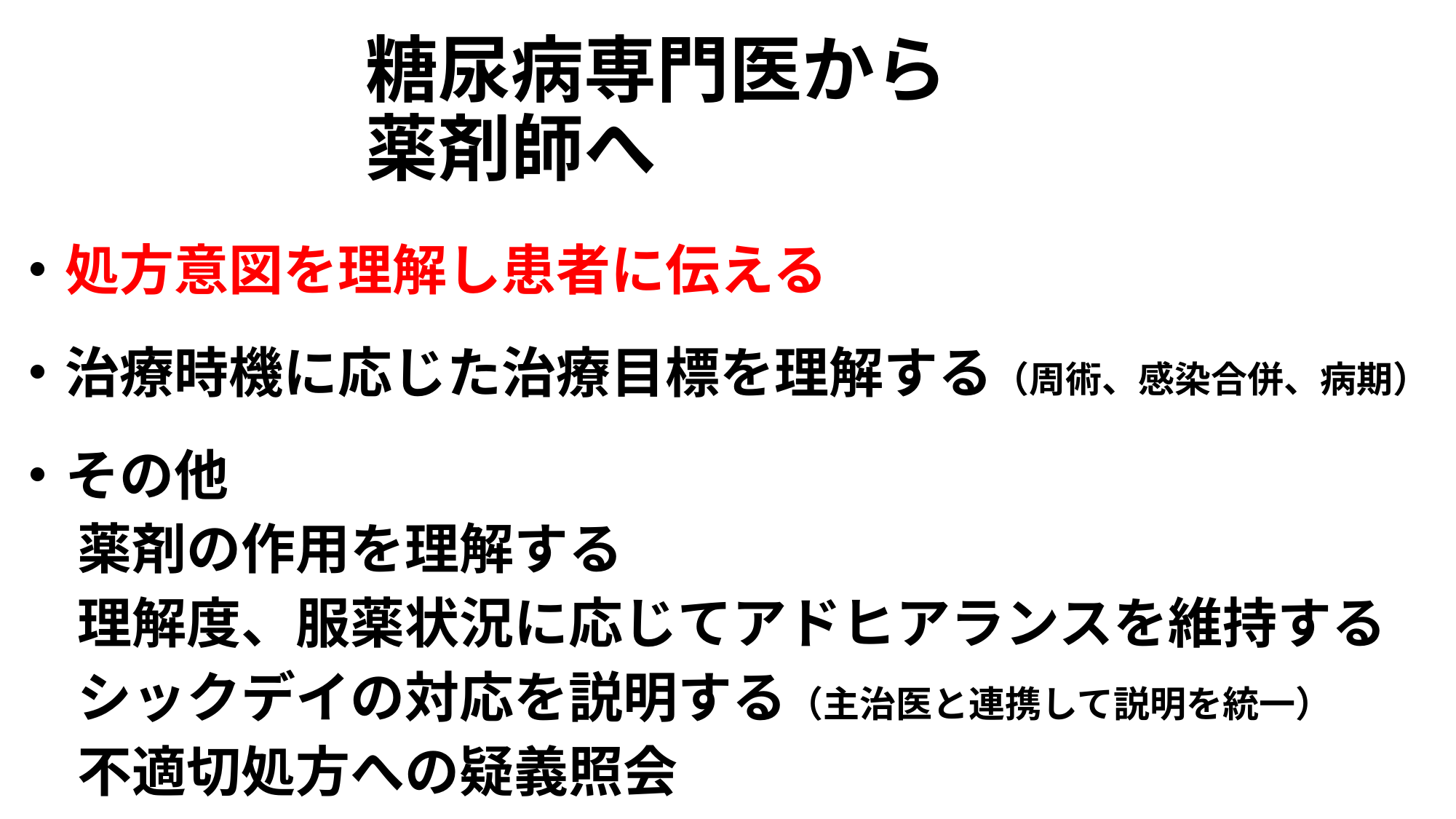

糖尿病専門医から
薬剤師へ
・処方意図を理解し患者に伝える

・治療時機に応じた治療目標を理解する（周術、感染合併、病期）

・その他
　 薬剤の作用を理解する
　 理解度、服薬状況に応じてアドヒアランスを維持する
　 シックデイの対応を説明する（主治医と連携して説明を統一）
　 不適切処方への疑義照会